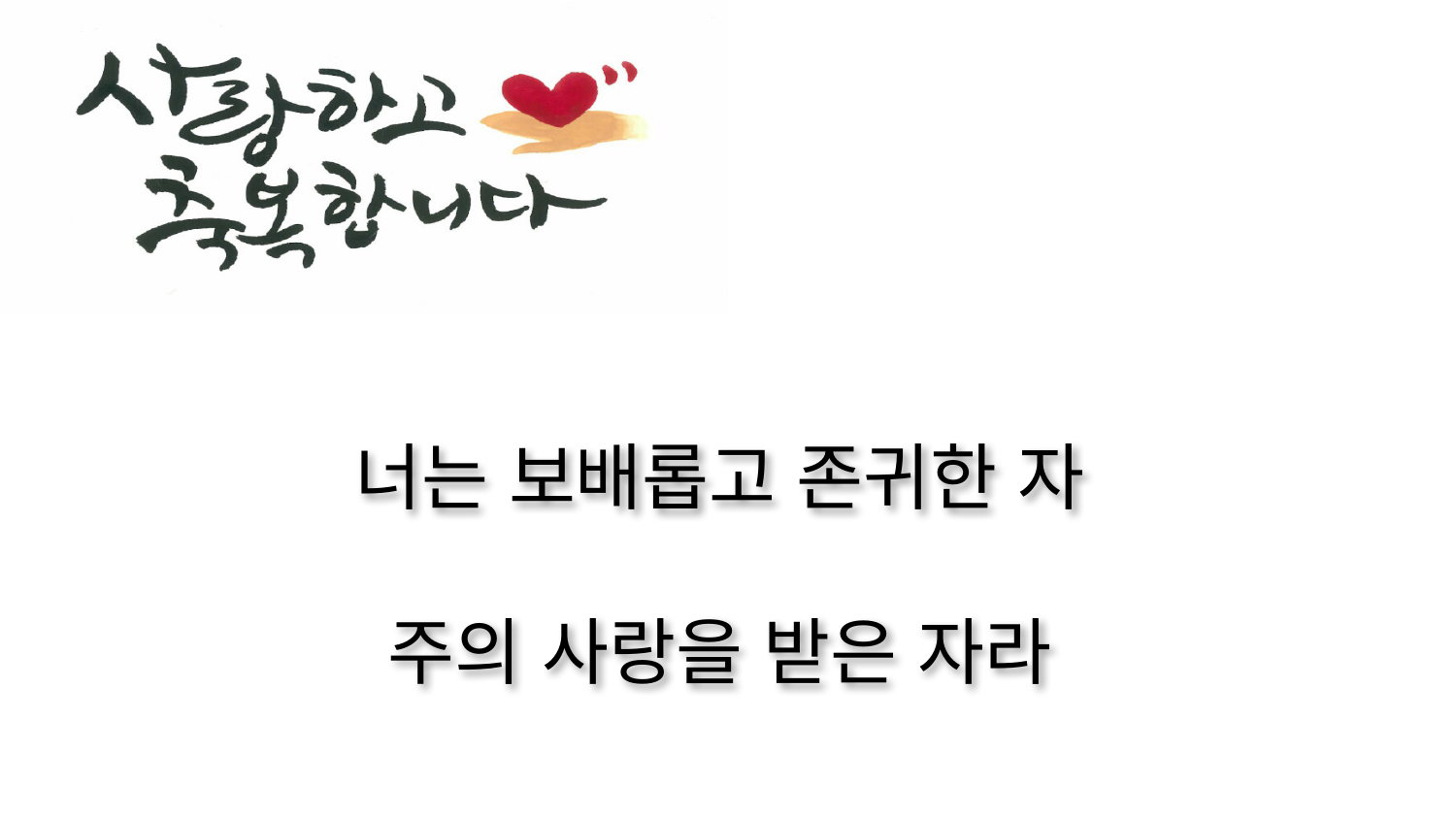

너는 보배롭고 존귀한 자
주의 사랑을 받은 자라